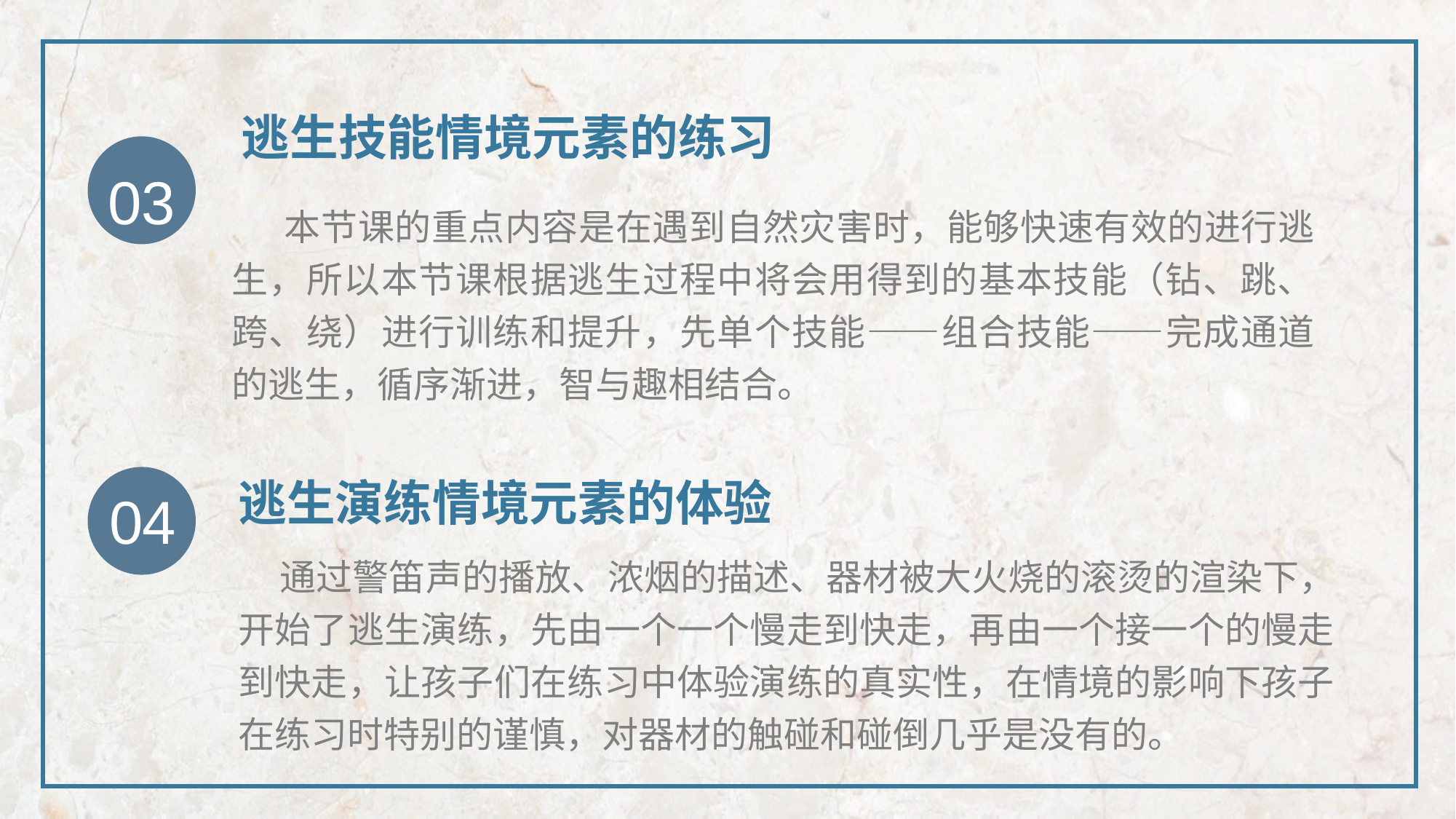

逃生技能情境元素的练习

03
     本节课的重点内容是在遇到自然灾害时，能够快速有效的进行逃生，所以本节课根据逃生过程中将会用得到的基本技能（钻、跳、跨、绕）进行训练和提升，先单个技能——组合技能——完成通道的逃生，循序渐进，智与趣相结合。

逃生演练情境元素的体验
04
    通过警笛声的播放、浓烟的描述、器材被大火烧的滚烫的渲染下，开始了逃生演练，先由一个一个慢走到快走，再由一个接一个的慢走到快走，让孩子们在练习中体验演练的真实性，在情境的影响下孩子在练习时特别的谨慎，对器材的触碰和碰倒几乎是没有的。